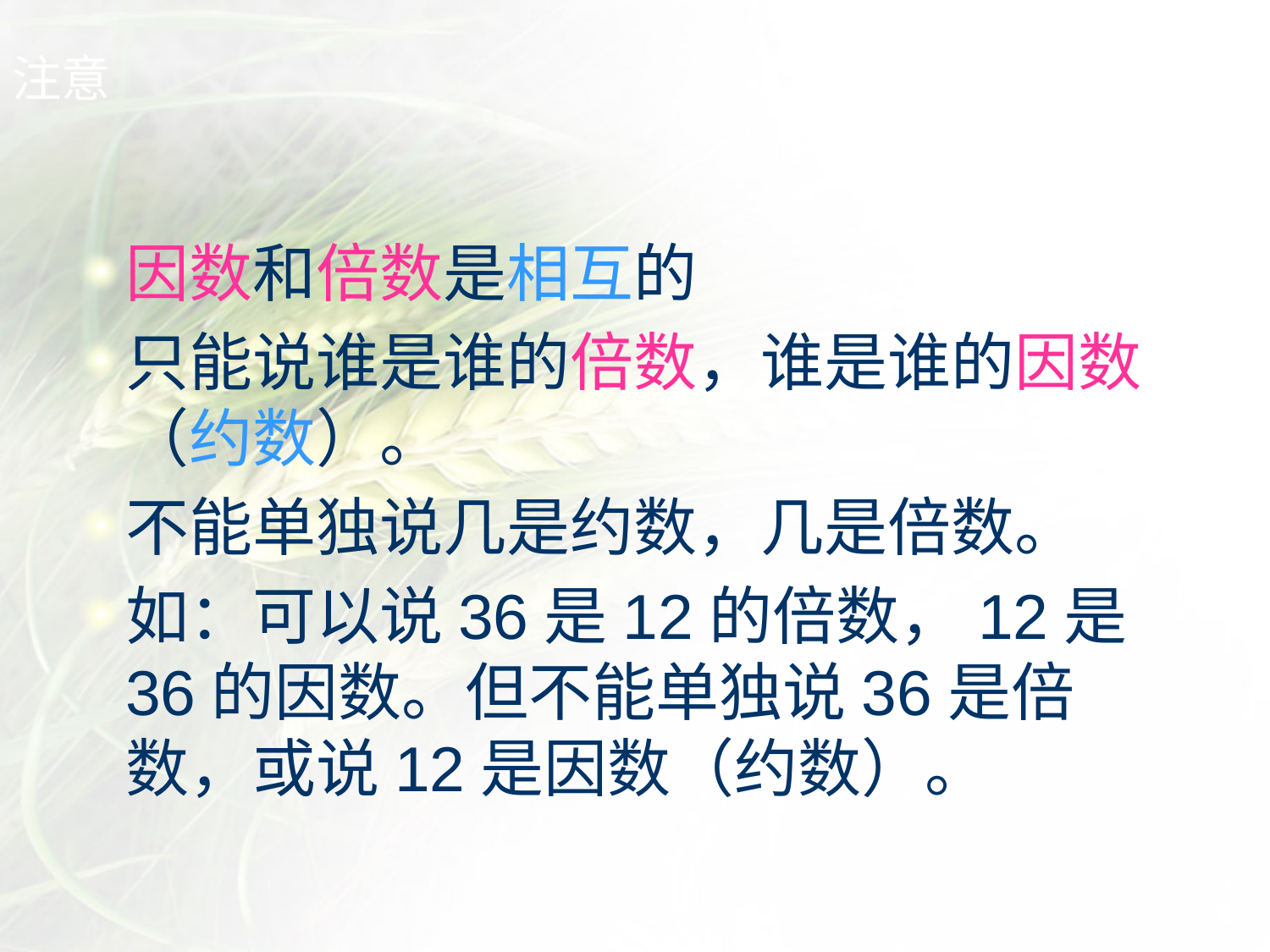

# 注意
因数和倍数是相互的
只能说谁是谁的倍数，谁是谁的因数（约数）。
不能单独说几是约数，几是倍数。
如：可以说36是12的倍数，12是36的因数。但不能单独说36是倍数，或说12是因数（约数）。